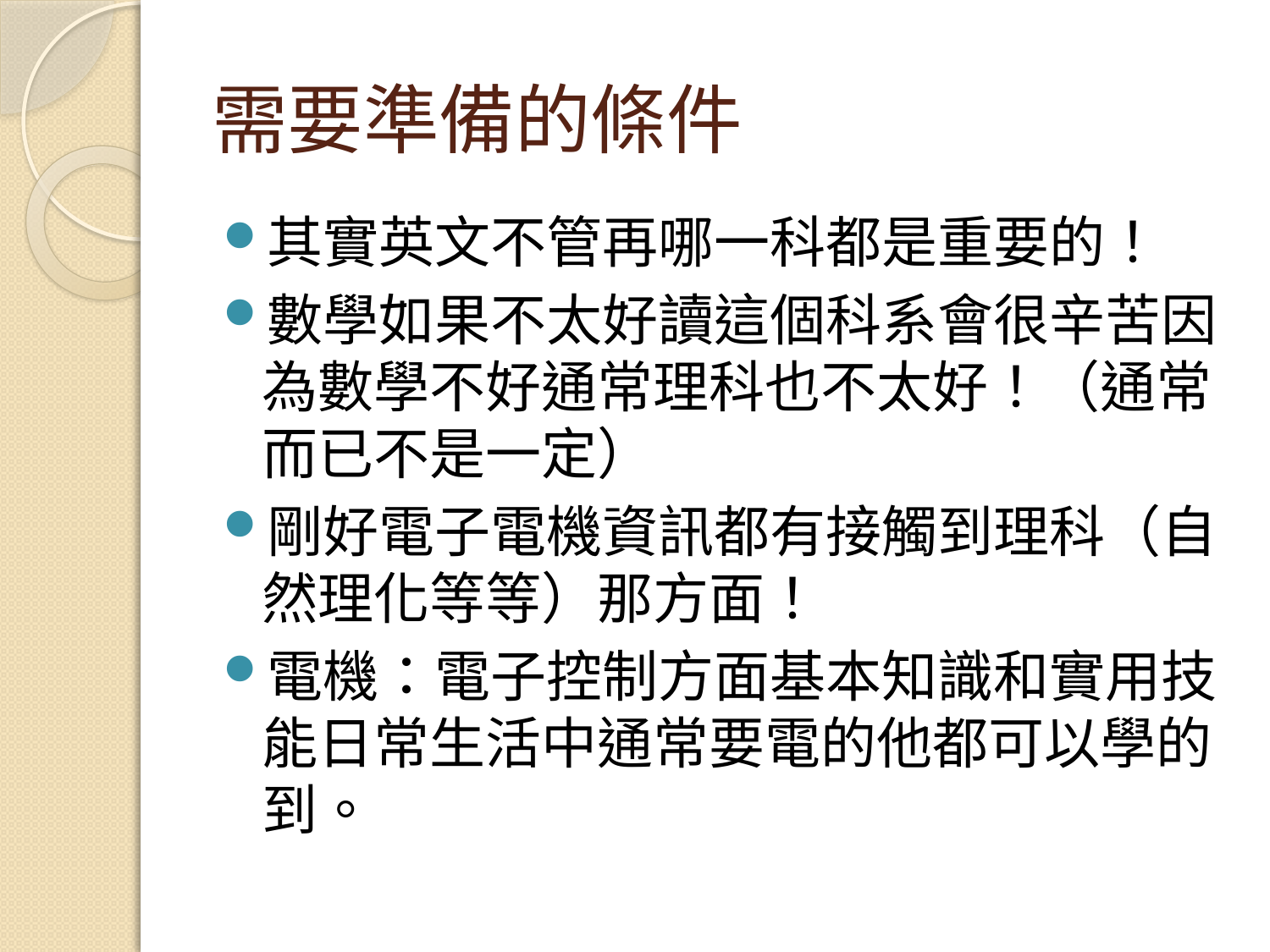

# 需要準備的條件
其實英文不管再哪一科都是重要的！
數學如果不太好讀這個科系會很辛苦因為數學不好通常理科也不太好！（通常而已不是一定）
剛好電子電機資訊都有接觸到理科（自然理化等等）那方面！
電機：電子控制方面基本知識和實用技能日常生活中通常要電的他都可以學的到。